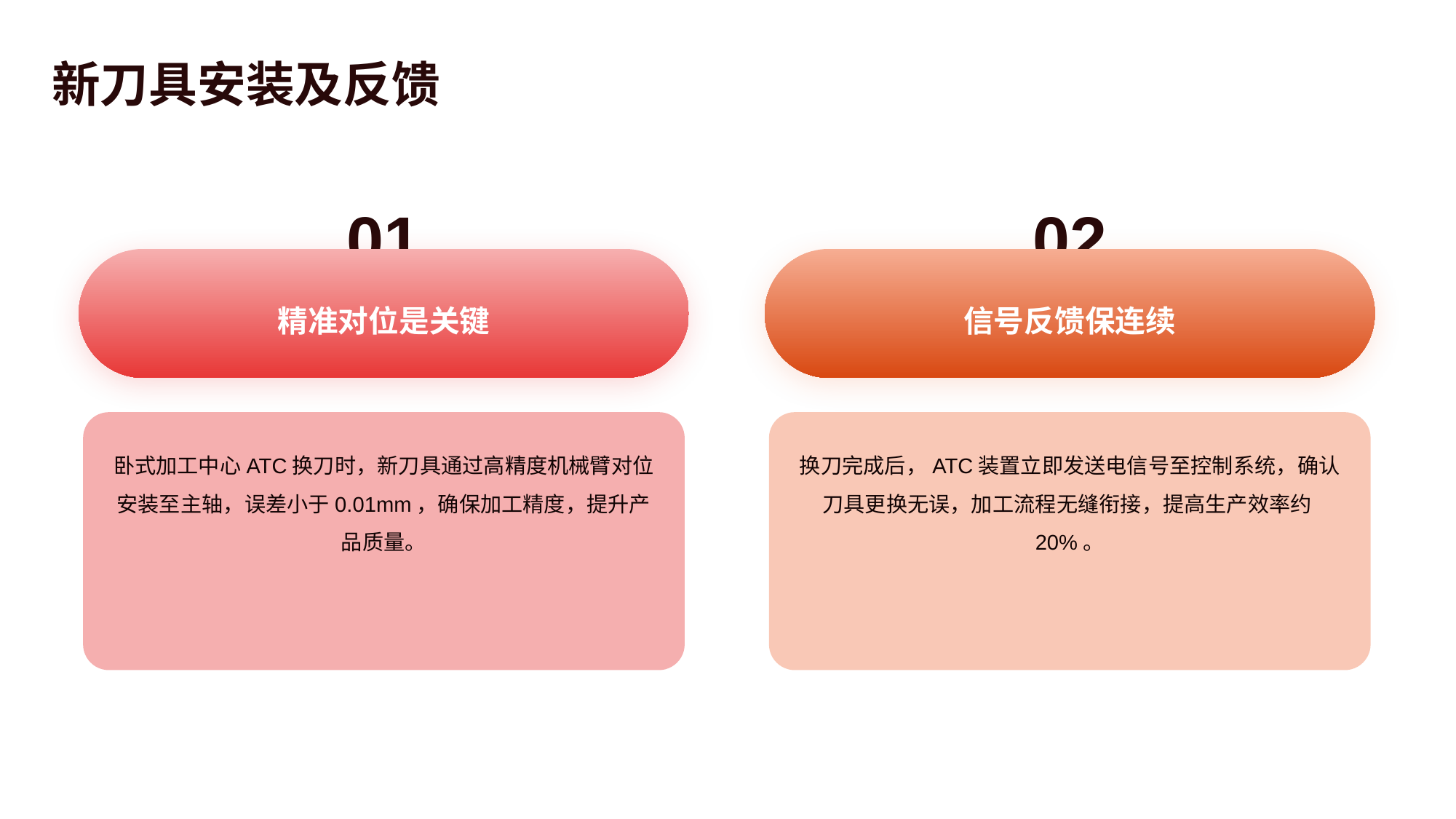

新刀具安装及反馈
01
02

精准对位是关键
信号反馈保连续

卧式加工中心ATC换刀时，新刀具通过高精度机械臂对位安装至主轴，误差小于0.01mm，确保加工精度，提升产品质量。
换刀完成后，ATC装置立即发送电信号至控制系统，确认刀具更换无误，加工流程无缝衔接，提高生产效率约20%。